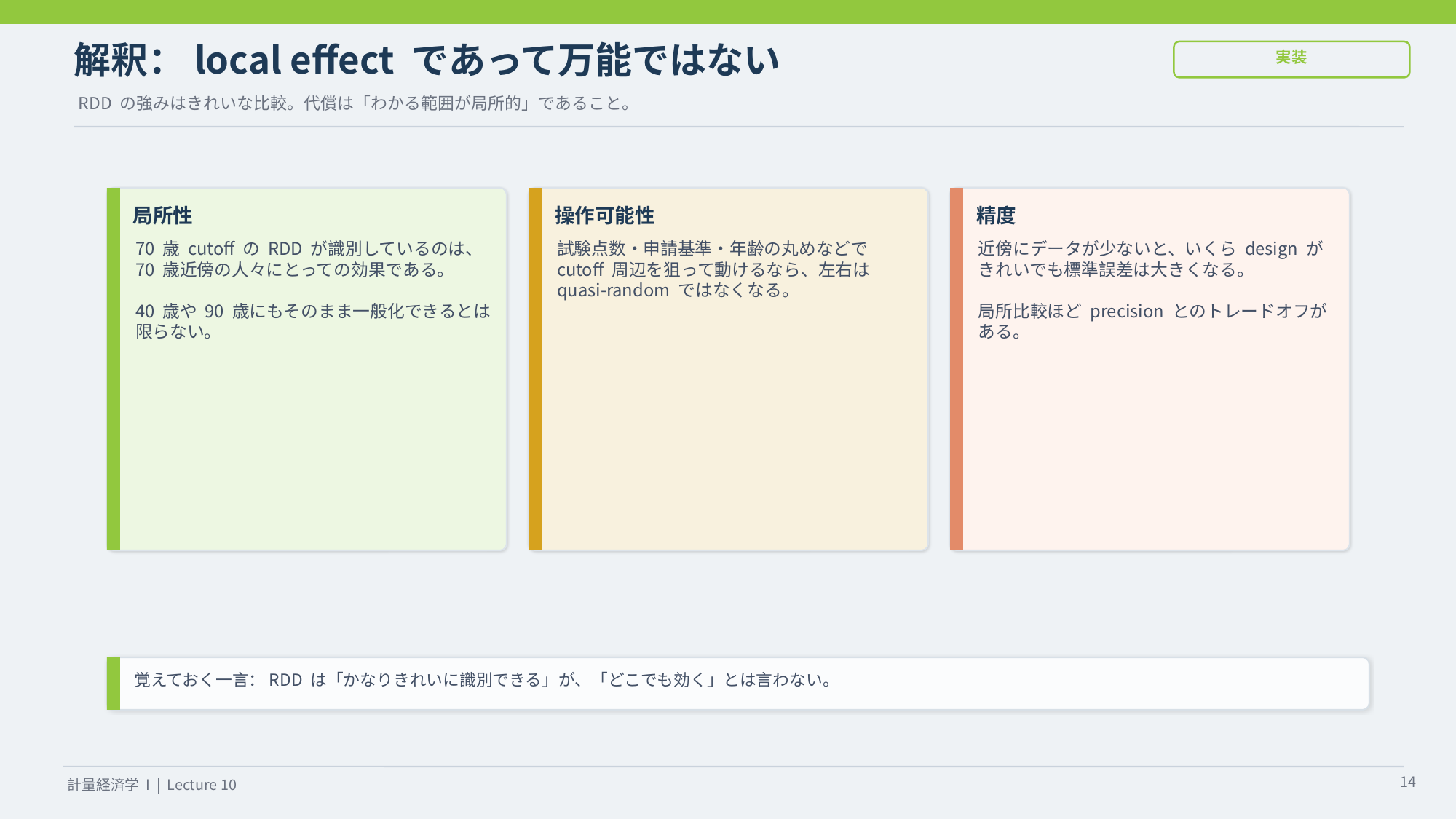

解釈：local effect であって万能ではない

実装
RDD の強みはきれいな比較。代償は「わかる範囲が局所的」であること。

局所性
操作可能性
精度
70 歳 cutoff の RDD が識別しているのは、70 歳近傍の人々にとっての効果である。

40 歳や 90 歳にもそのまま一般化できるとは限らない。
試験点数・申請基準・年齢の丸めなどで cutoff 周辺を狙って動けるなら、左右は quasi-random ではなくなる。
近傍にデータが少ないと、いくら design がきれいでも標準誤差は大きくなる。

局所比較ほど precision とのトレードオフがある。

覚えておく一言：RDD は「かなりきれいに識別できる」が、「どこでも効く」とは言わない。

14
計量経済学 I  |  Lecture 10